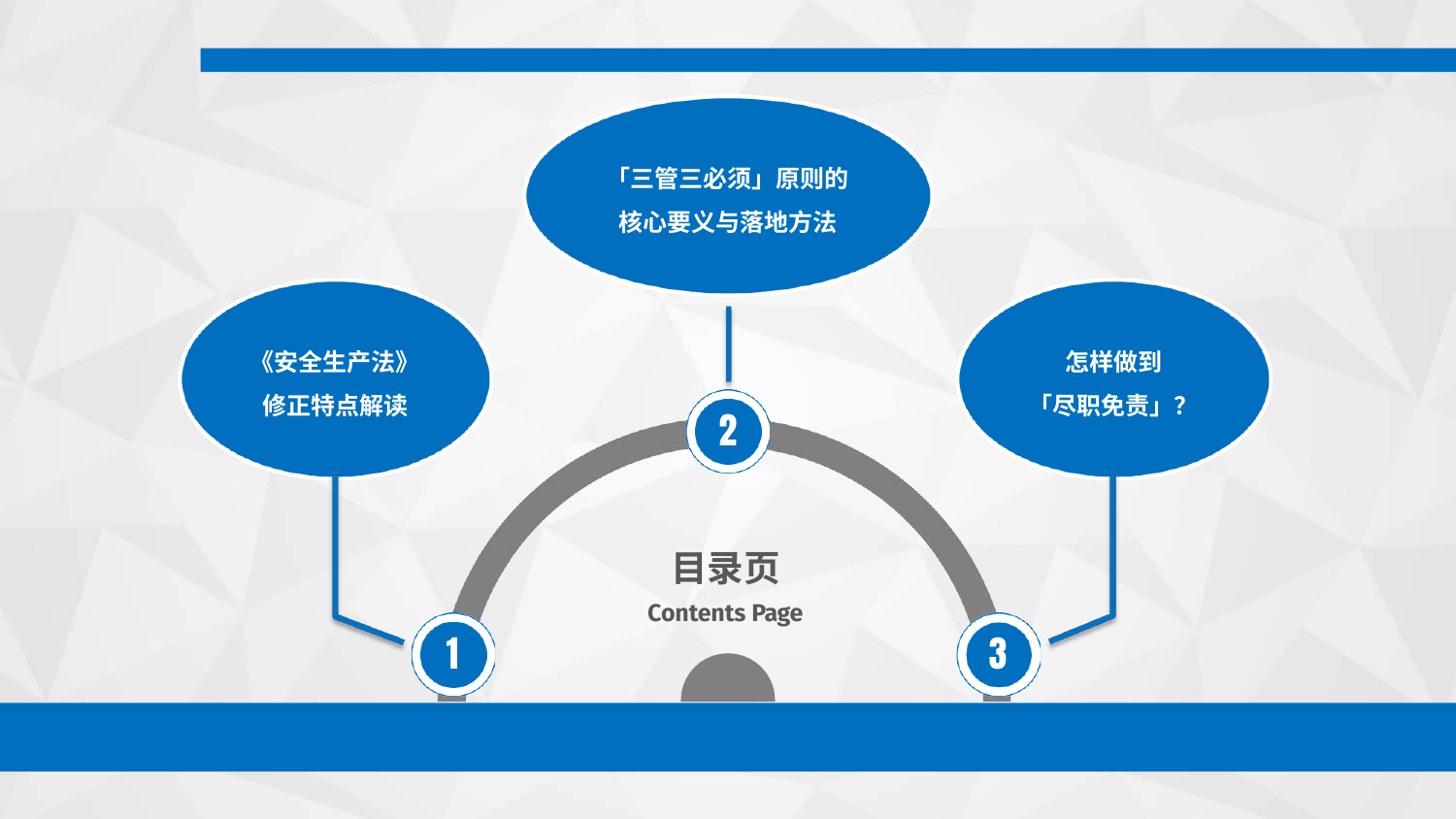

「三管三必须」原则的 核心要义与落地方法

《安全生产法》
怎样做到
修正特点解读
「尽职免责」？

2

目录页
Contents Page

1
3